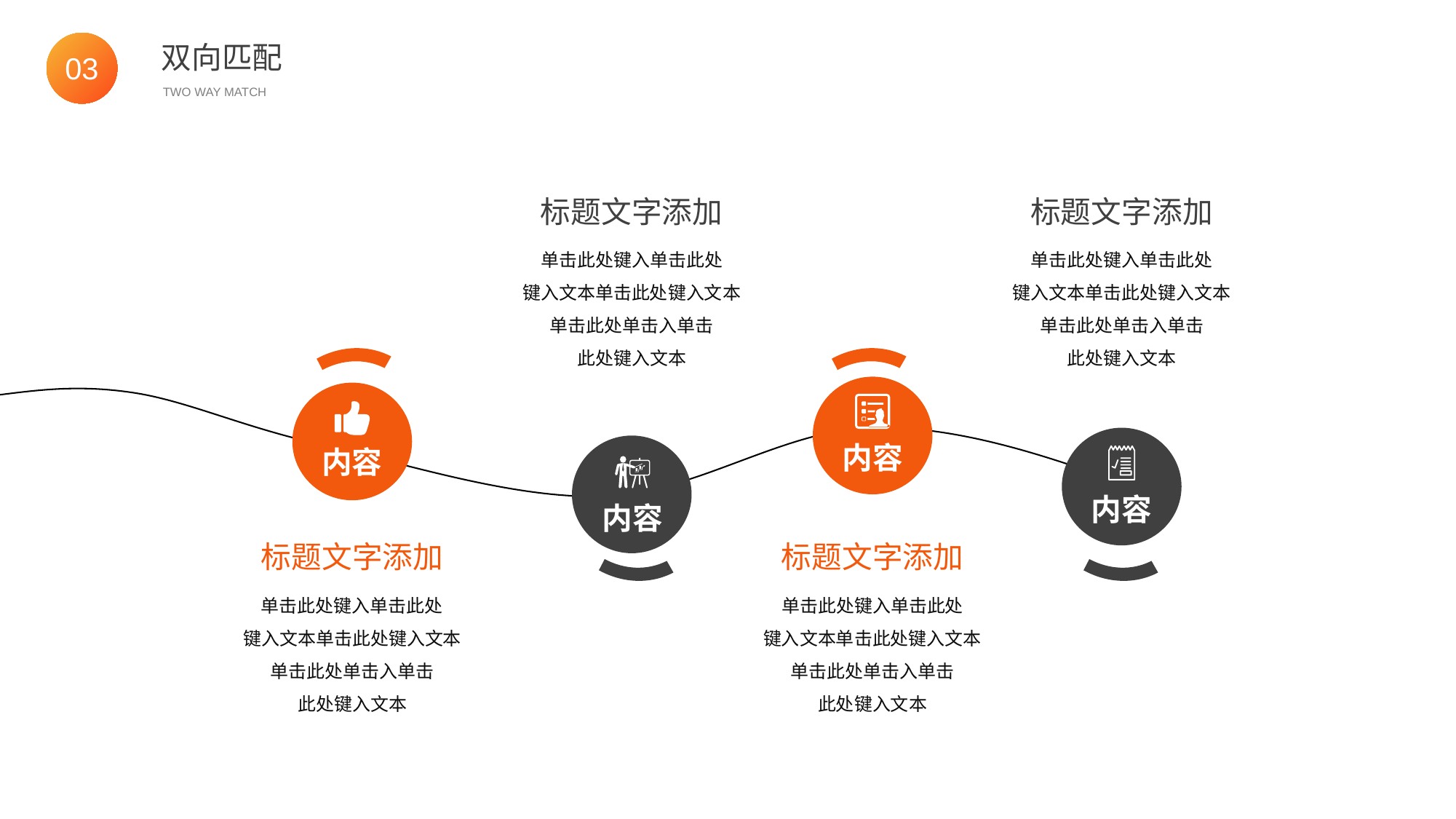

BY YUSHEN

双向匹配
TWO WAY MATCH
03
标题文字添加
单击此处键入单击此处
键入文本单击此处键入文本
单击此处单击入单击
此处键入文本

内容

标题文字添加
单击此处键入单击此处
键入文本单击此处键入文本
单击此处单击入单击
此处键入文本

内容

内容
标题文字添加
单击此处键入单击此处
键入文本单击此处键入文本
单击此处单击入单击
此处键入文本

内容
标题文字添加
单击此处键入单击此处
键入文本单击此处键入文本
单击此处单击入单击
此处键入文本